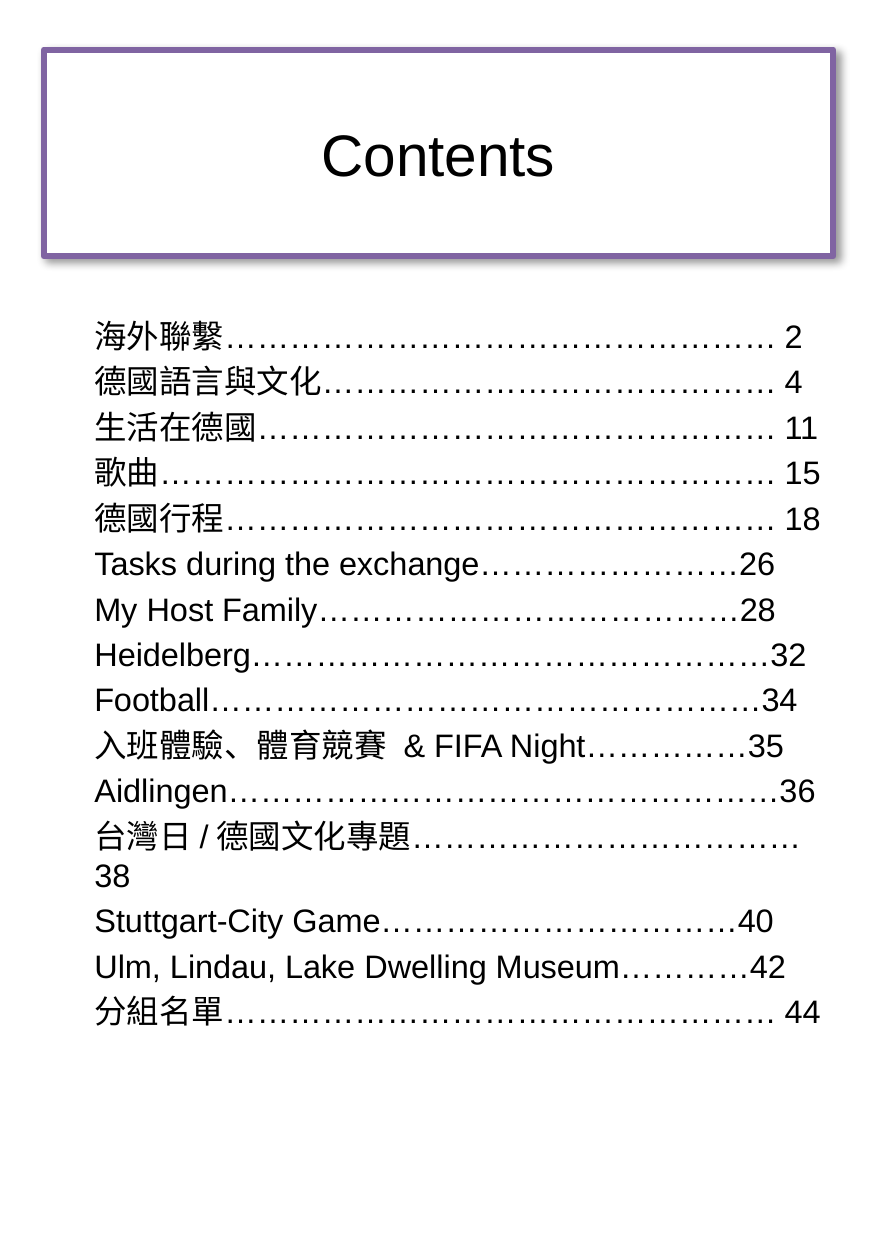

# Contents
海外聯繫……………………………………………2
德國語言與文化……………………………………4
生活在德國…………………………………………11
歌曲…………………………………………………15
德國行程……………………………………………18
Tasks during the exchange……………………26
My Host Family…………………………………28
Heidelberg…………………………………………32
Football……………………………………………34
入班體驗、體育競賽 & FIFA Night……………35
Aidlingen……………………………………………36
台灣日/德國文化專題………………………………38
Stuttgart-City Game……………………………40
Ulm, Lindau, Lake Dwelling Museum…………42
分組名單……………………………………………44